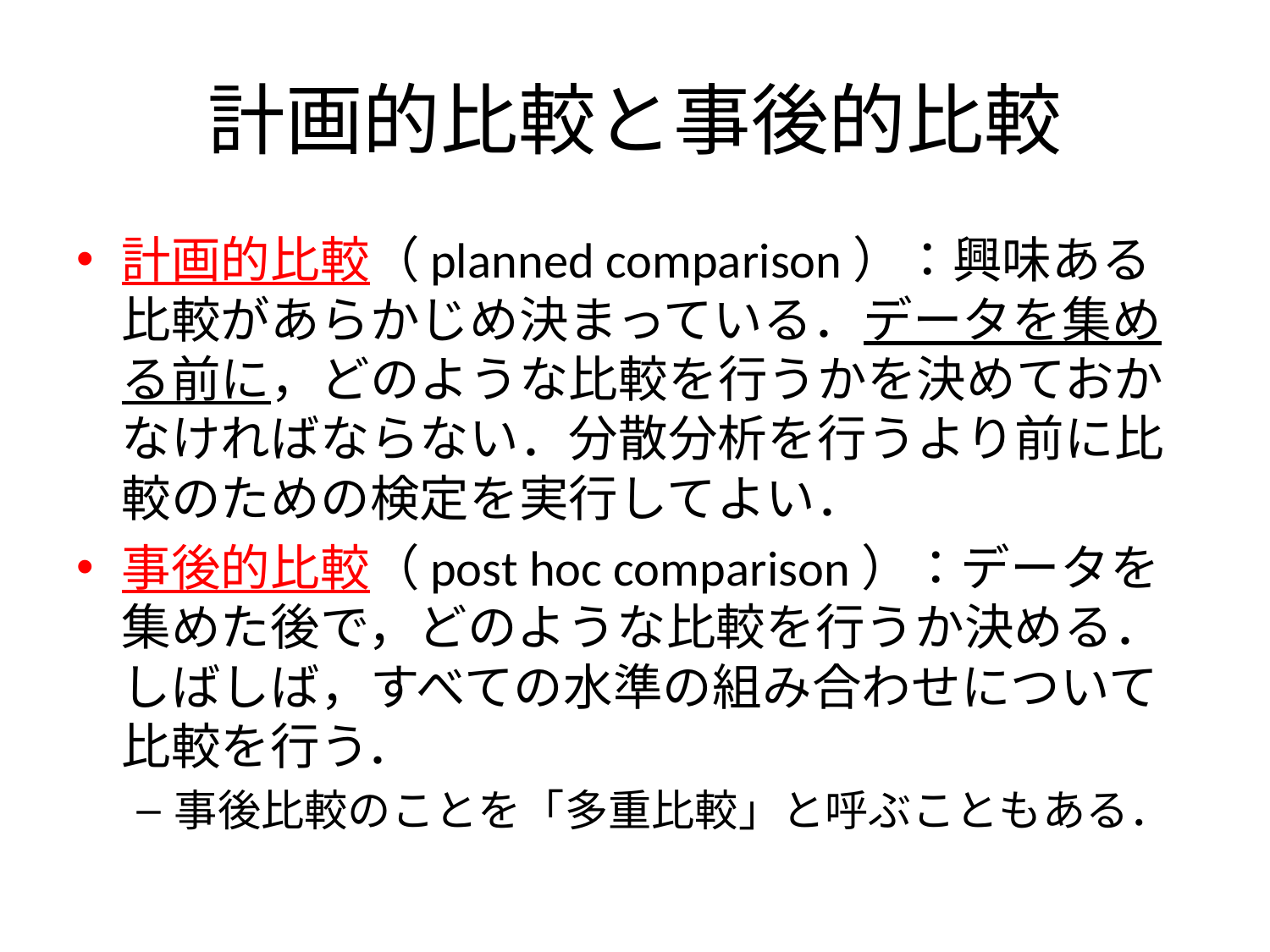

# 計画的比較と事後的比較
計画的比較（planned comparison）：興味ある比較があらかじめ決まっている．データを集める前に，どのような比較を行うかを決めておかなければならない．分散分析を行うより前に比較のための検定を実行してよい．
事後的比較（post hoc comparison）：データを集めた後で，どのような比較を行うか決める．しばしば，すべての水準の組み合わせについて比較を行う．
事後比較のことを「多重比較」と呼ぶこともある．